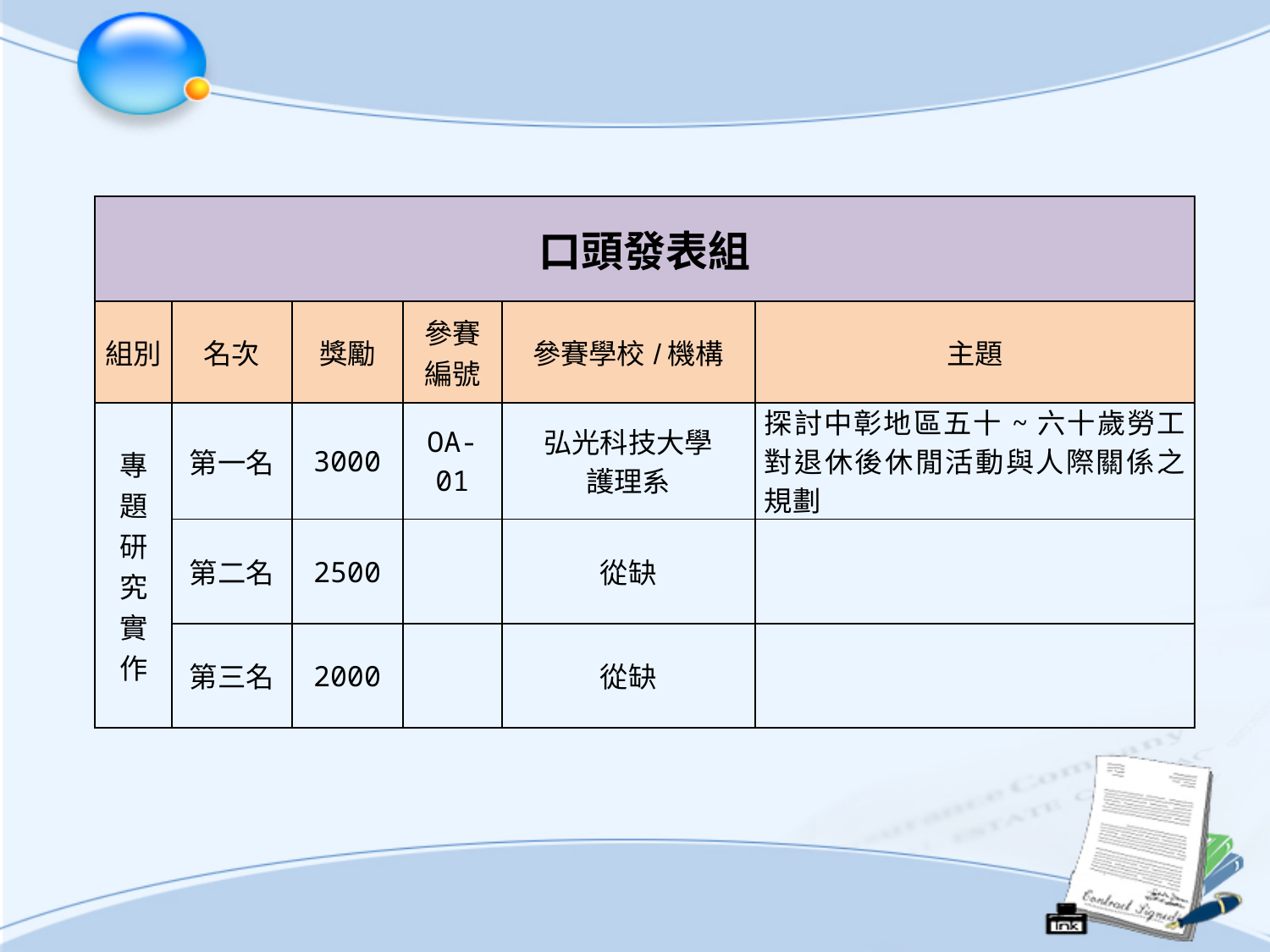

| 口頭發表組 |  |  |  |  |  |
| --- | --- | --- | --- | --- | --- |
| 組別 | 名次 | 獎勵 | 參賽編號 | 參賽學校/機構 | 主題 |
| 專題研究實作 | 第一名 | 3000 | OA-01 | 弘光科技大學 護理系 | 探討中彰地區五十~六十歲勞工對退休後休閒活動與人際關係之規劃 |
|  | 第二名 | 2500 |  | 從缺 |  |
|  | 第三名 | 2000 |  | 從缺 |  |